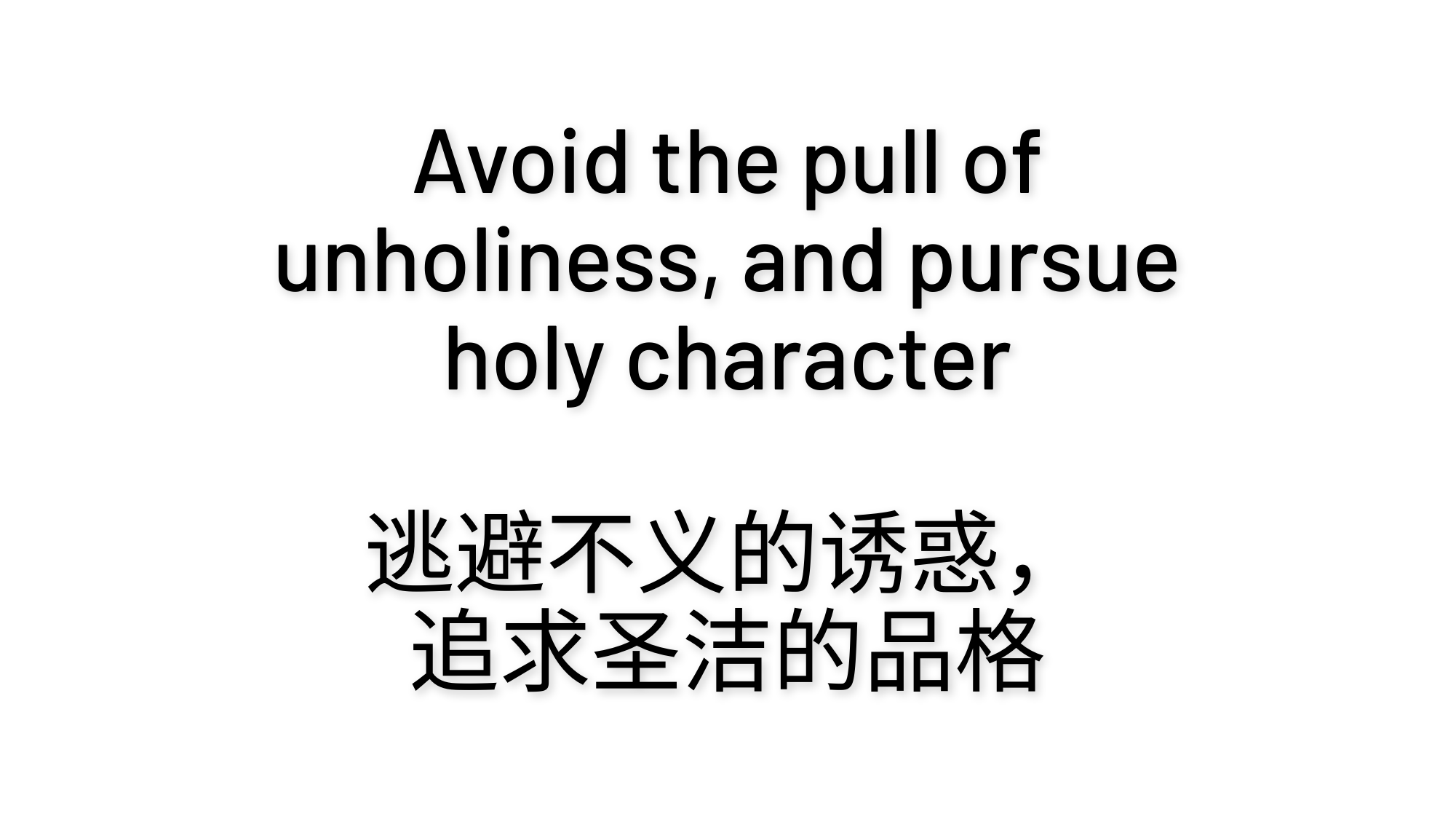

# Avoid the pull of unholiness, and pursue holy character 逃避不义的诱惑， 追求圣洁的品格